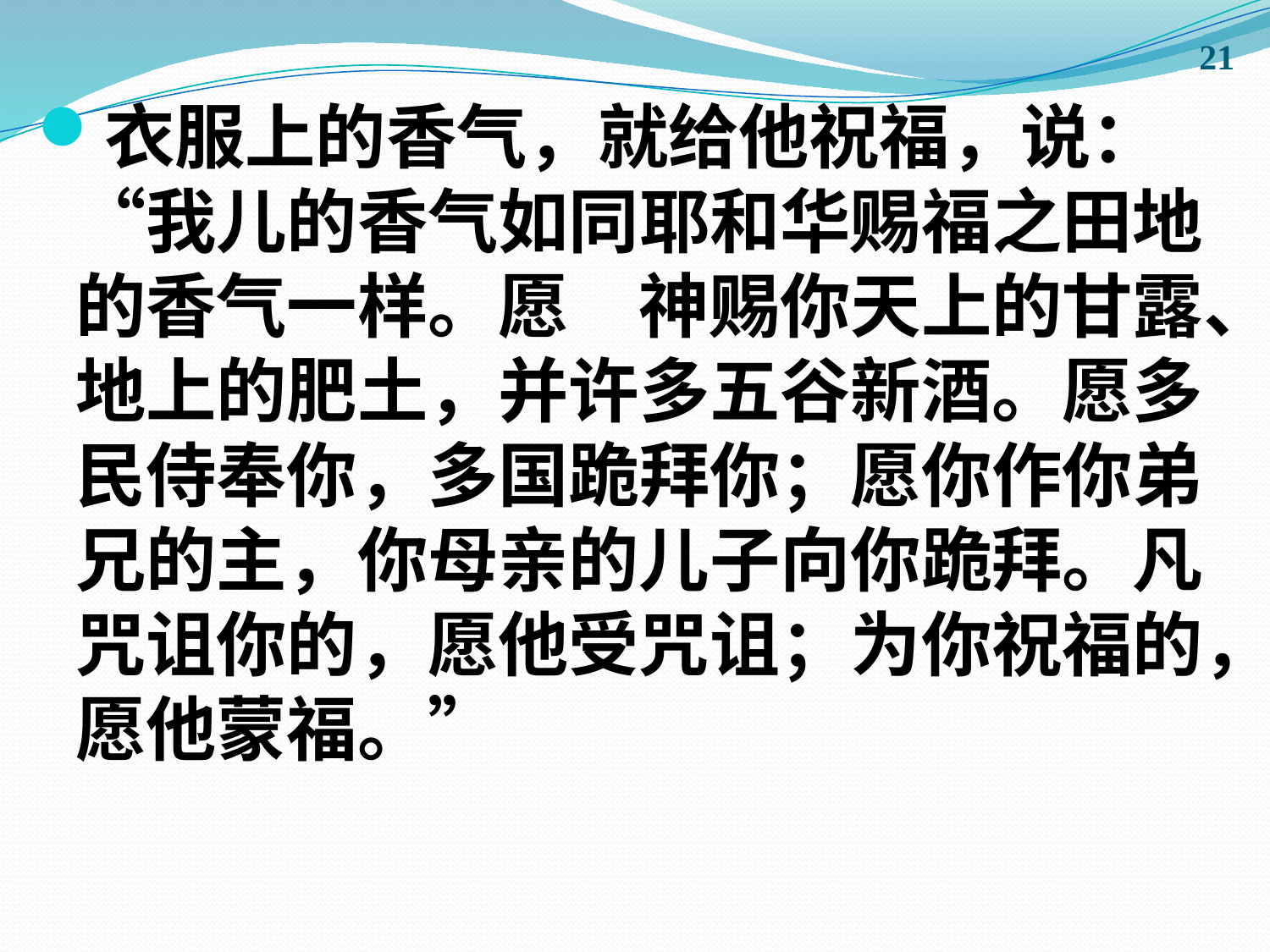

21
衣服上的香气，就给他祝福，说：“我儿的香气如同耶和华赐福之田地的香气一样。愿　神赐你天上的甘露、地上的肥土，并许多五谷新酒。愿多民侍奉你，多国跪拜你；愿你作你弟兄的主，你母亲的儿子向你跪拜。凡咒诅你的，愿他受咒诅；为你祝福的，愿他蒙福。”